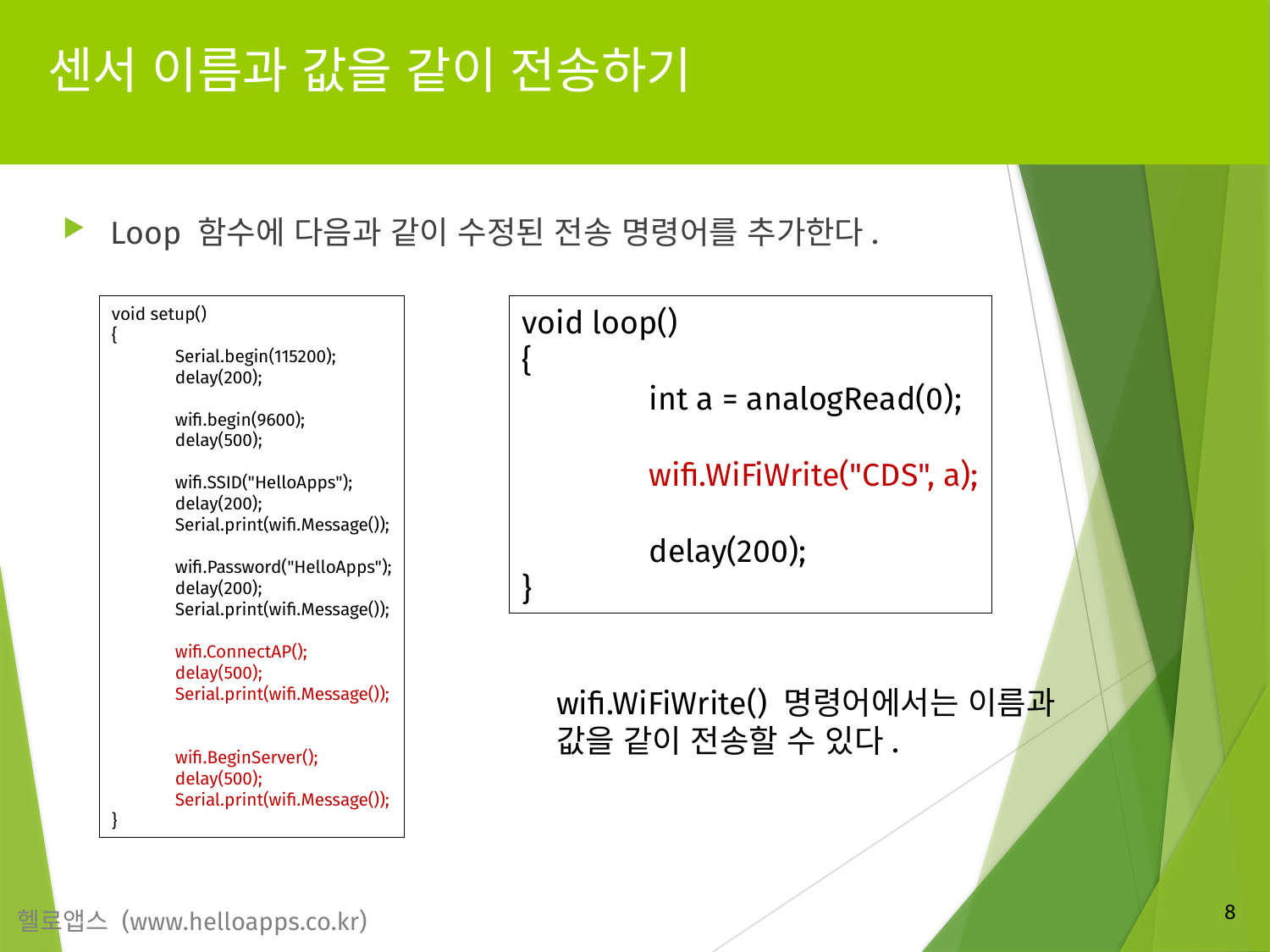

# 센서 이름과 값을 같이 전송하기
Loop 함수에 다음과 같이 수정된 전송 명령어를 추가한다.
void setup()
{
Serial.begin(115200);
delay(200);

wifi.begin(9600);
delay(500);

wifi.SSID("HelloApps");
delay(200);
Serial.print(wifi.Message());

wifi.Password("HelloApps");
delay(200);
Serial.print(wifi.Message());

wifi.ConnectAP();
delay(500);
Serial.print(wifi.Message());

wifi.BeginServer();
delay(500);
Serial.print(wifi.Message());
}
void loop()
{
	int a = analogRead(0);

	wifi.WiFiWrite("CDS", a);

	delay(200);
}
wifi.WiFiWrite() 명령어에서는 이름과
값을 같이 전송할 수 있다.
8